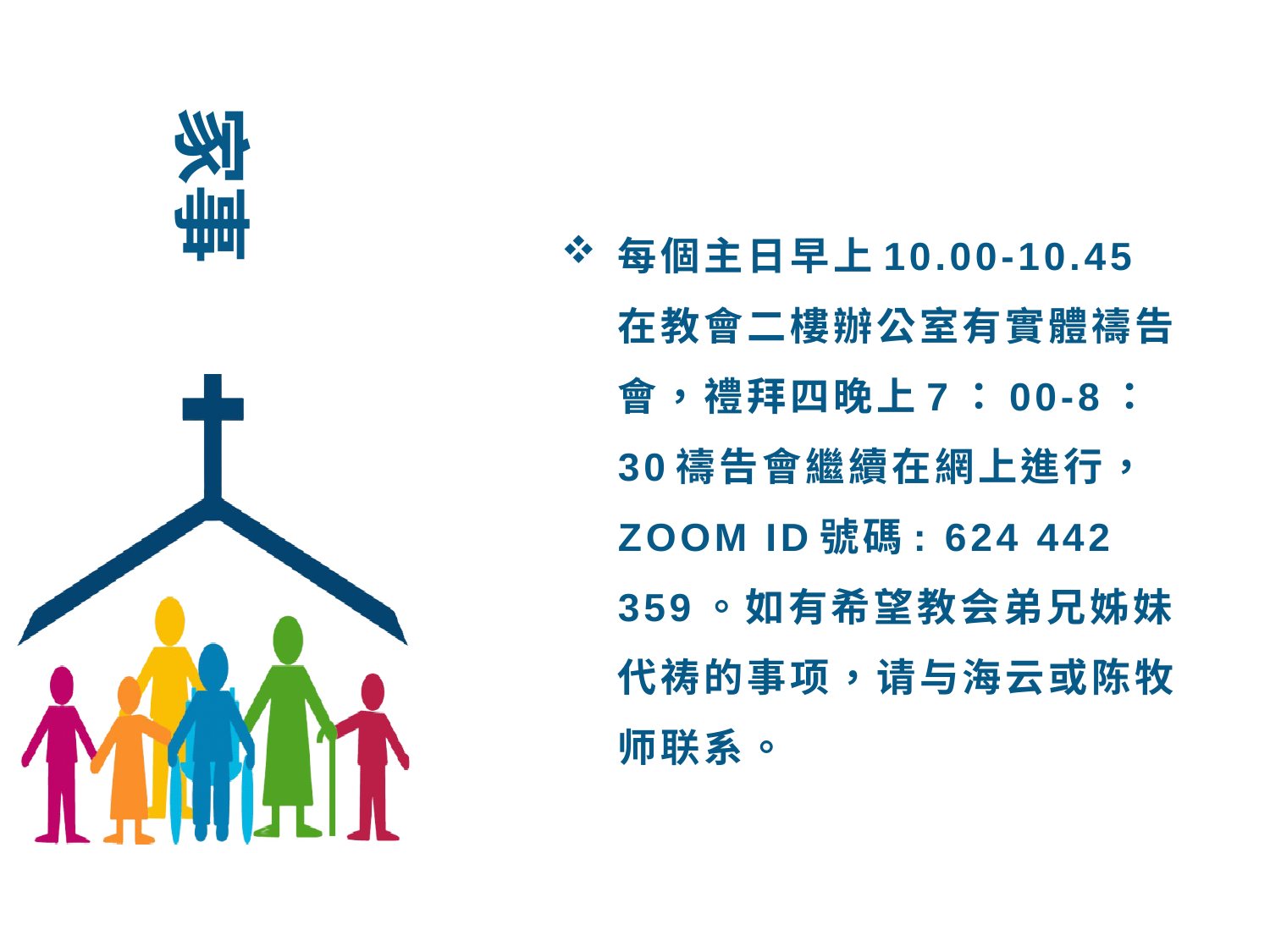

每個主日早上10.00-10.45在教會二樓辦公室有實體禱告會，禮拜四晚上7：00-8：30禱告會繼續在網上進行，ZOOM ID號碼: 624 442 359。如有希望教会弟兄姊妹代祷的事项，请与海云或陈牧师联系。